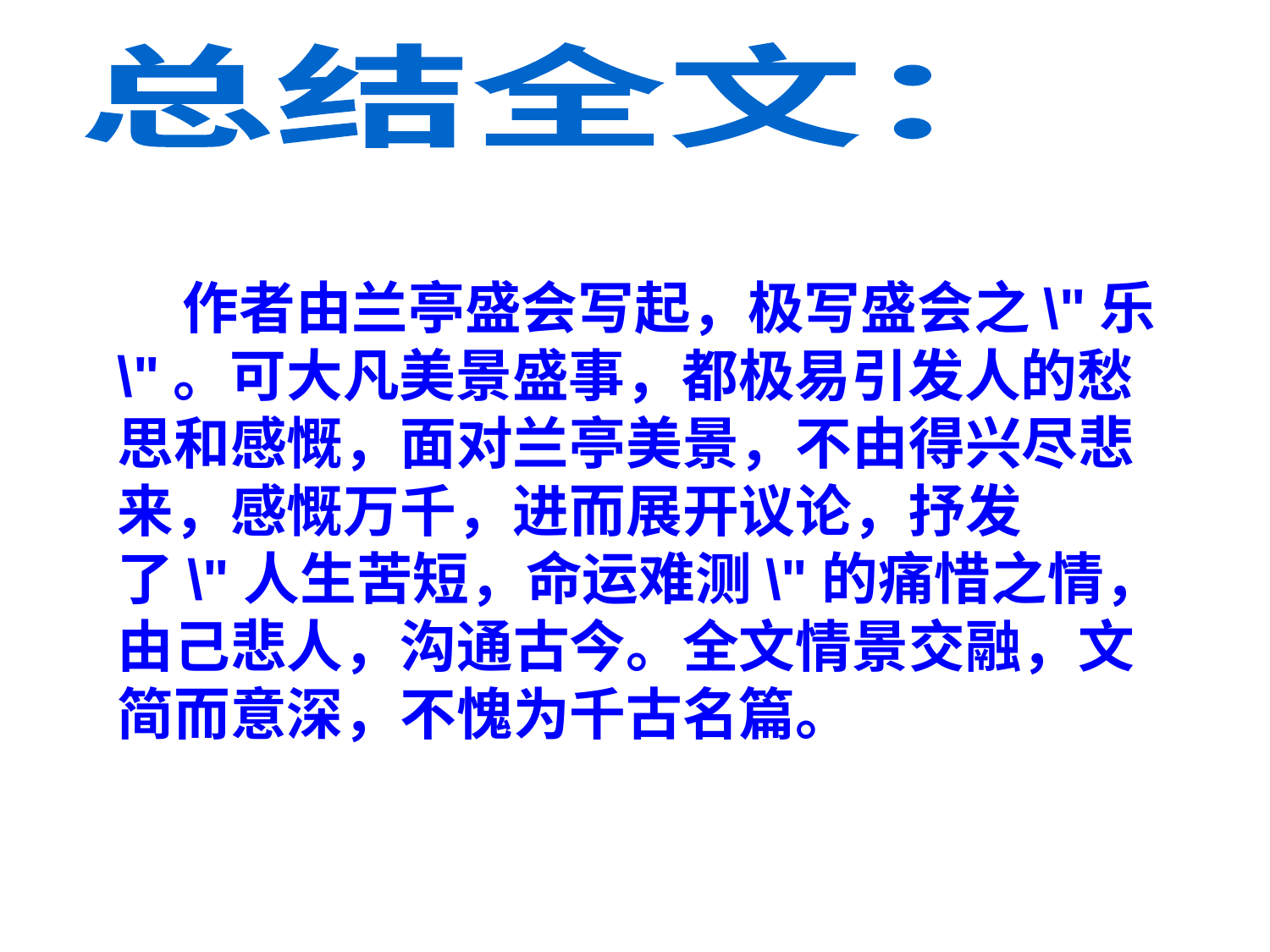

总结全文：
    作者由兰亭盛会写起，极写盛会之\"乐\"。可大凡美景盛事，都极易引发人的愁思和感慨，面对兰亭美景，不由得兴尽悲来，感慨万千，进而展开议论，抒发了\"人生苦短，命运难测\"的痛惜之情，由己悲人，沟通古今。全文情景交融，文简而意深，不愧为千古名篇。